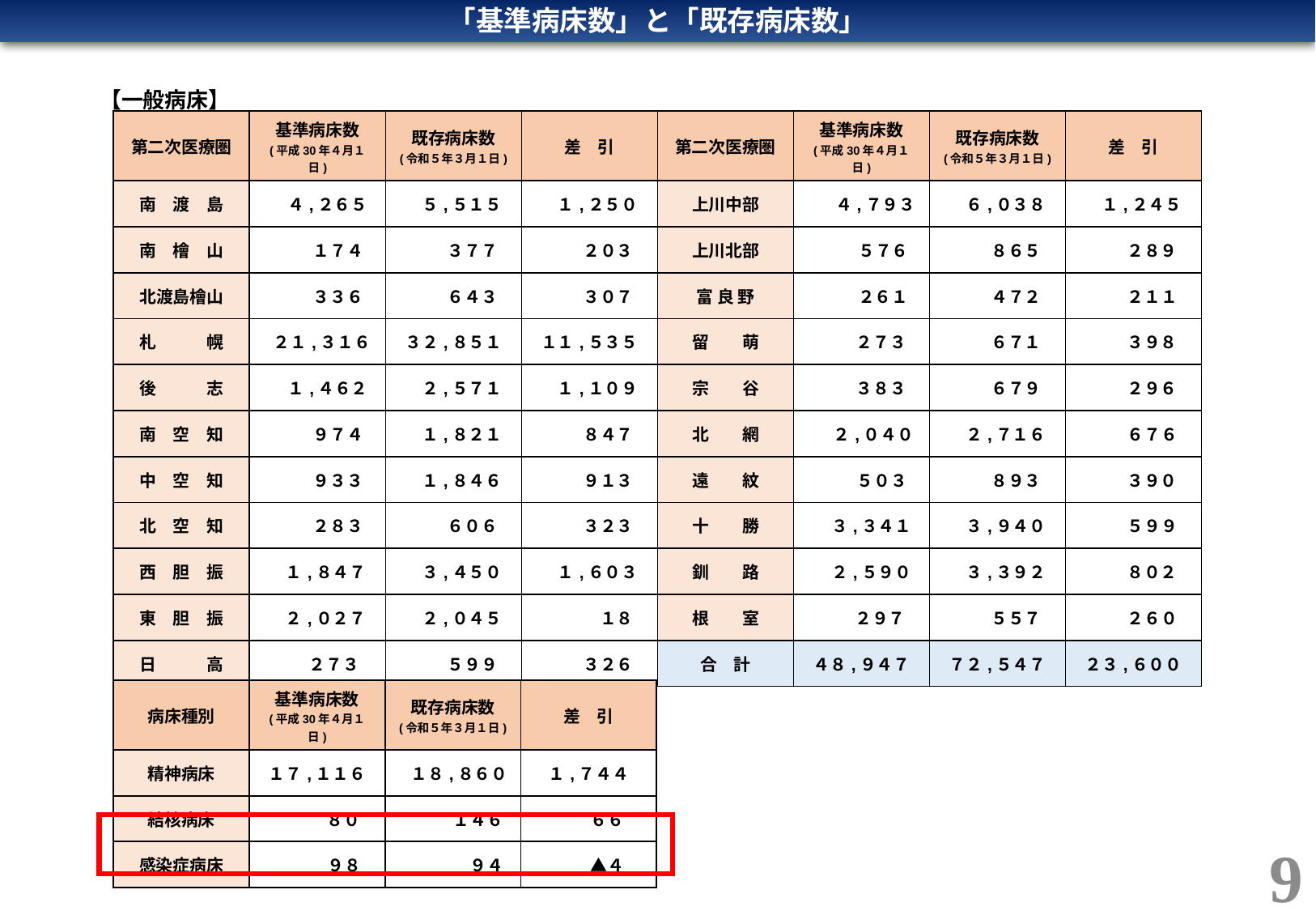

「基準病床数」と「既存病床数」
【一般病床】
| 第二次医療圏 | 基準病床数 (平成30年４月１日) | 既存病床数 (令和５年３月１日) | 差　引 | 第二次医療圏 | 基準病床数 (平成30年４月１日) | 既存病床数 (令和５年３月１日) | 差　引 |
| --- | --- | --- | --- | --- | --- | --- | --- |
| 南　渡　島 | ４,２６５ | ５,５１５ | １,２５０ | 上川中部 | ４,７９３ | ６,０３８ | １,２４５ |
| 南　檜　山 | １７４ | ３７７ | ２０３ | 上川北部 | ５７６ | ８６５ | ２８９ |
| 北渡島檜山 | ３３６ | ６４３ | ３０７ | 富 良 野 | ２６１ | ４７２ | ２１１ |
| 札　　　幌 | ２１,３１６ | ３２,８５１ | １１,５３５ | 留　　萌 | ２７３ | ６７１ | ３９８ |
| 後　　　志 | １,４６２ | ２,５７１ | １,１０９ | 宗　　谷 | ３８３ | ６７９ | ２９６ |
| 南　空　知 | ９７４ | １,８２１ | ８４７ | 北　　網 | ２,０４０ | ２,７１６ | ６７６ |
| 中　空　知 | ９３３ | １,８４６ | ９１３ | 遠　　紋 | ５０３ | ８９３ | ３９０ |
| 北　空　知 | ２８３ | ６０６ | ３２３ | 十　　勝 | ３,３４１ | ３,９４０ | ５９９ |
| 西　胆　振 | １,８４７ | ３,４５０ | １,６０３ | 釧　　路 | ２,５９０ | ３,３９２ | ８０２ |
| 東　胆　振 | ２,０２７ | ２,０４５ | １８ | 根　　室 | ２９７ | ５５７ | ２６０ |
| 日　　　高 | ２７３ | ５９９ | ３２６ | 合　計 | ４８,９４７ | ７２,５４７ | ２３,６００ |
| 病床種別 | 基準病床数 (平成30年４月１日) | 既存病床数 (令和５年３月１日) | 差　引 |
| --- | --- | --- | --- |
| 精神病床 | １７,１１６ | １８,８６０ | １,７４４ |
| 結核病床 | ８０ | １４６ | ６６ |
| 感染症病床 | ９８ | ９４ | ▲４ |

9